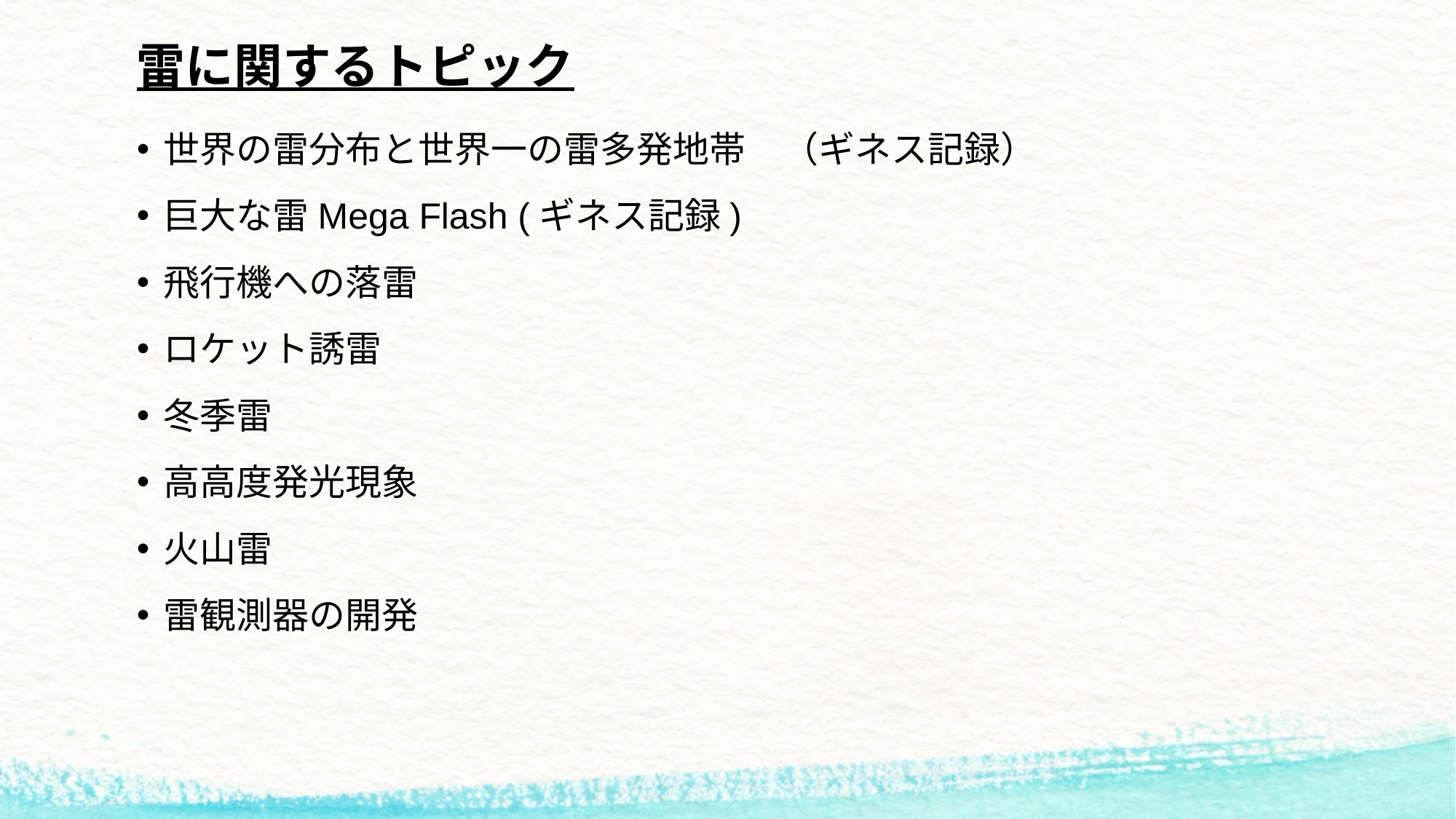

# 雷に関するトピック
世界の雷分布と世界一の雷多発地帯　（ギネス記録）
巨大な雷Mega Flash (ギネス記録)
飛行機への落雷
ロケット誘雷
冬季雷
高高度発光現象
火山雷
雷観測器の開発